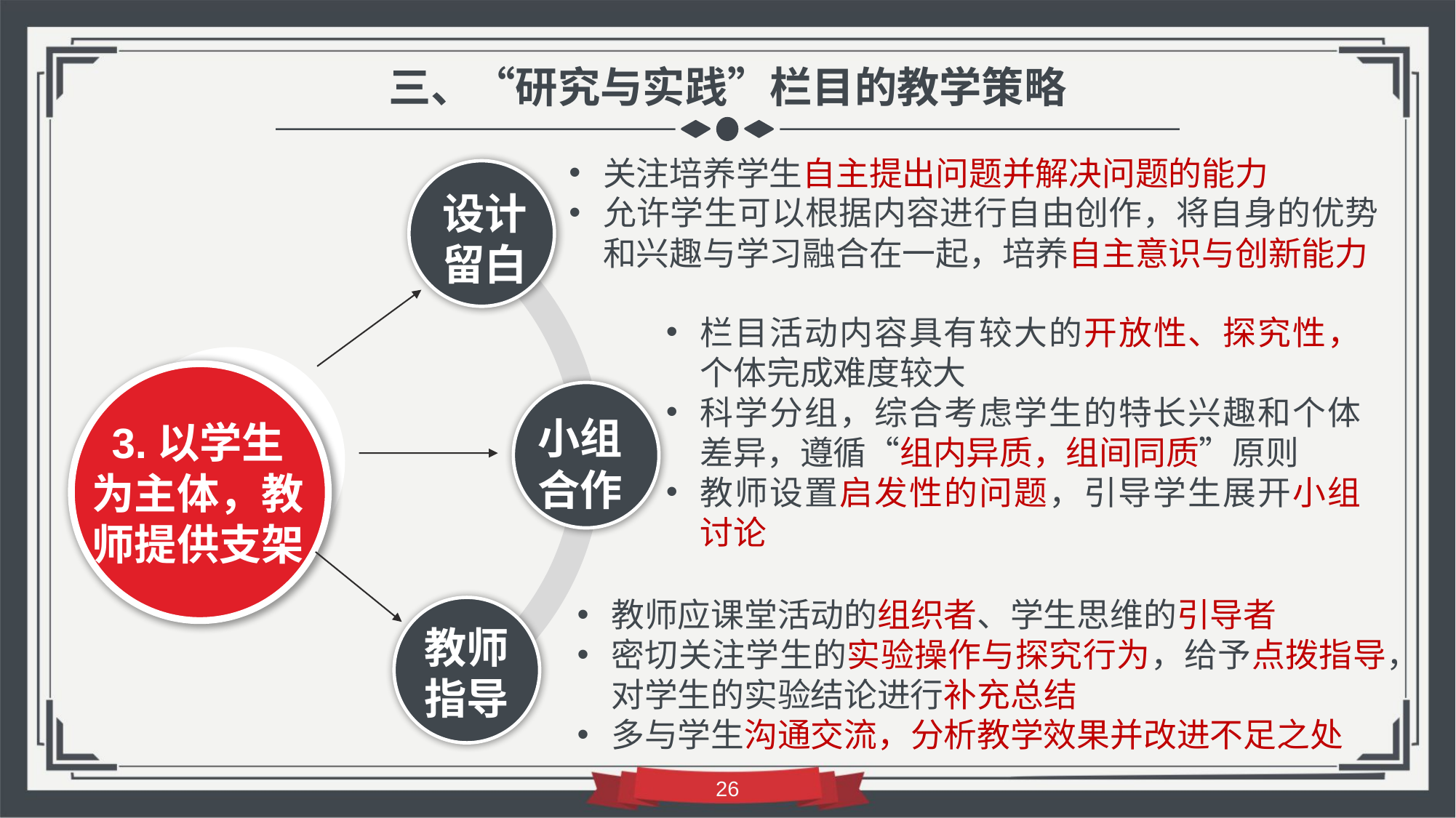

三、“研究与实践”栏目的教学策略

关注培养学生自主提出问题并解决问题的能力
允许学生可以根据内容进行自由创作，将自身的优势和兴趣与学习融合在一起，培养自主意识与创新能力

设计留白

栏目活动内容具有较大的开放性、探究性，个体完成难度较大
科学分组，综合考虑学生的特长兴趣和个体差异，遵循“组内异质，组间同质”原则
教师设置启发性的问题，引导学生展开小组讨论

小组合作
3.以学生为主体，教师提供支架

教师应课堂活动的组织者、学生思维的引导者
密切关注学生的实验操作与探究行为，给予点拨指导，对学生的实验结论进行补充总结
多与学生沟通交流，分析教学效果并改进不足之处

教师指导